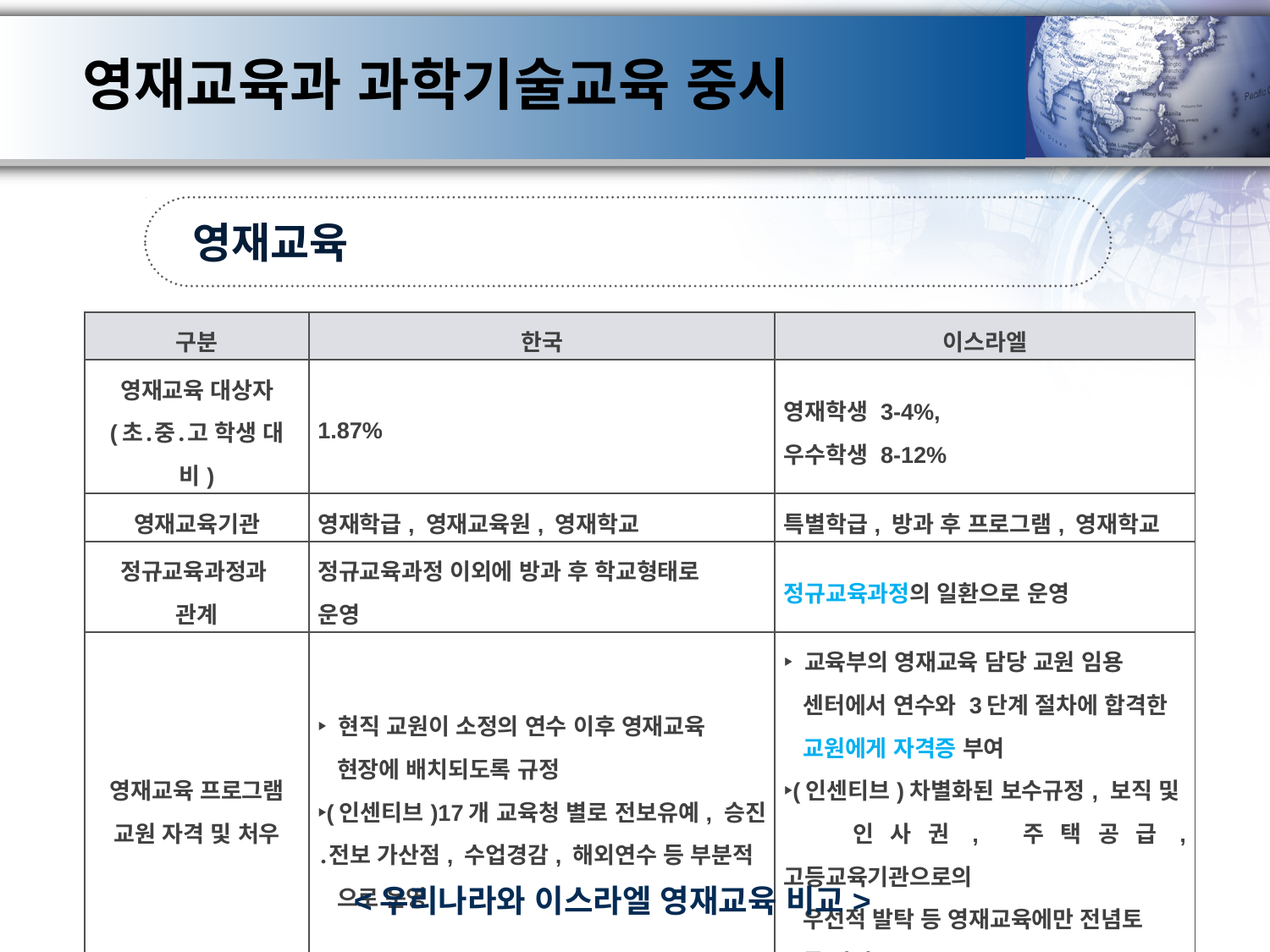

# 영재교육과 과학기술교육 중시
 영재교육
| 구분 | 한국 | 이스라엘 |
| --- | --- | --- |
| 영재교육 대상자 (초․중․고 학생 대비) | 1.87% | 영재학생 3-4%, 우수학생 8-12% |
| 영재교육기관 | 영재학급, 영재교육원, 영재학교 | 특별학급, 방과 후 프로그램, 영재학교 |
| 정규교육과정과 관계 | 정규교육과정 이외에 방과 후 학교형태로 운영 | 정규교육과정의 일환으로 운영 |
| 영재교육 프로그램 교원 자격 및 처우 | ‣ 현직 교원이 소정의 연수 이후 영재교육 현장에 배치되도록 규정 ‣(인센티브)17개 교육청 별로 전보유예, 승진․전보 가산점, 수업경감, 해외연수 등 부분적 으로 운영 | ‣ 교육부의 영재교육 담당 교원 임용 센터에서 연수와 3단계 절차에 합격한 교원에게 자격증 부여 ‣(인센티브)차별화된 보수규정, 보직 및 인사권, 주택공급, 고등교육기관으로의 우선적 발탁 등 영재교육에만 전념토 록 지원 |
| 중앙정부 조직 | 별도 조직 없음 (교육부 교육과정 정책과에서 겸무) | 교육부의 영재교육과에서 주관 |
<우리나라와 이스라엘 영재교육 비교>